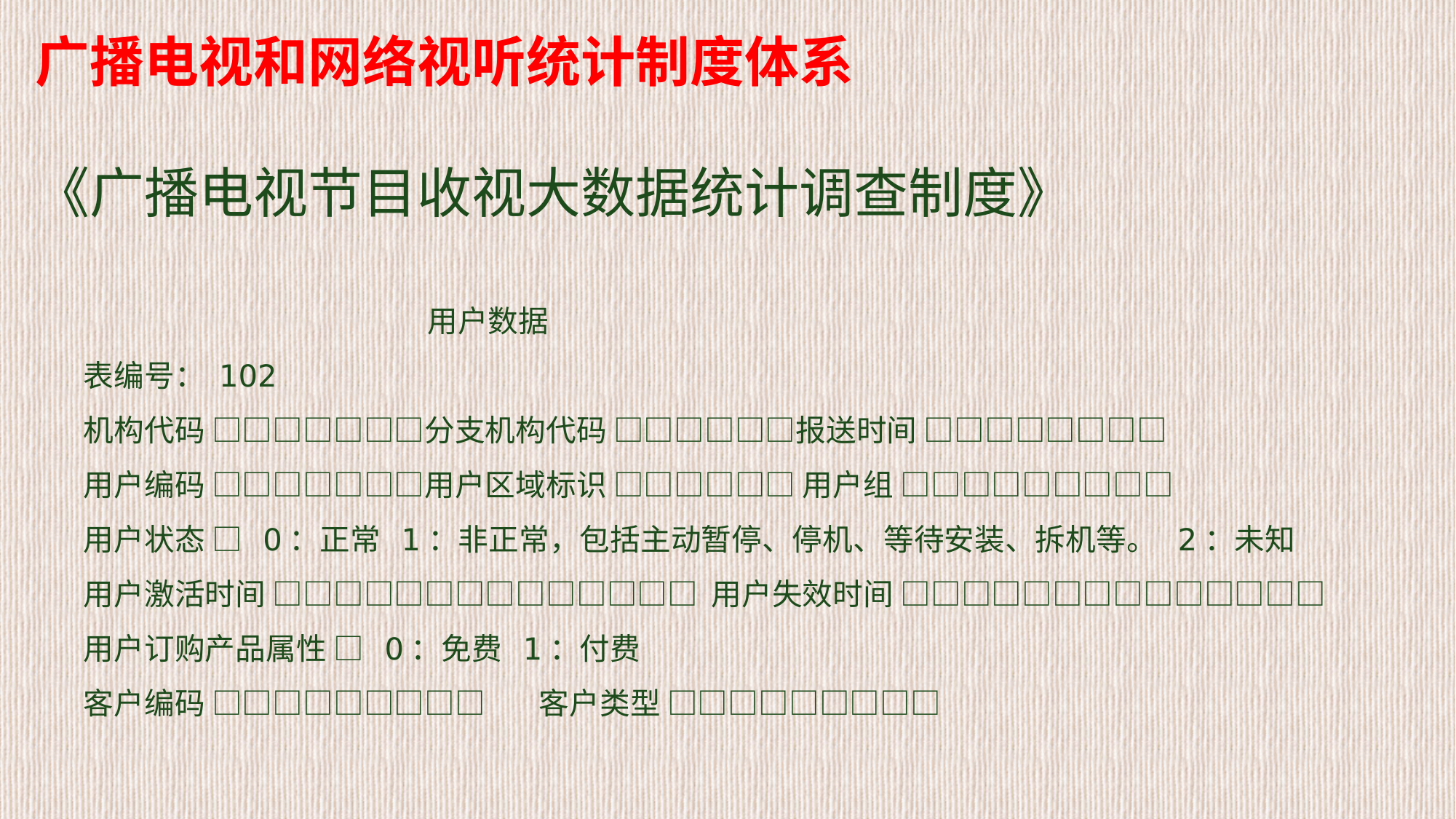

# 广播电视和网络视听统计制度体系 《广播电视节目收视大数据统计调查制度》
                                                  用户数据
表编号： 102
机构代码 □□□□□□□分支机构代码 □□□□□□报送时间 □□□□□□□□
用户编码 □□□□□□□用户区域标识 □□□□□□ 用户组 □□□□□□□□□
用户状态 □  0：正常  1：非正常，包括主动暂停、停机、等待安装、拆机等。  2：未知
用户激活时间 □□□□□□□□□□□□□□  用户失效时间 □□□□□□□□□□□□□□
用户订购产品属性 □  0：免费  1：付费
客户编码 □□□□□□□□□        客户类型 □□□□□□□□□